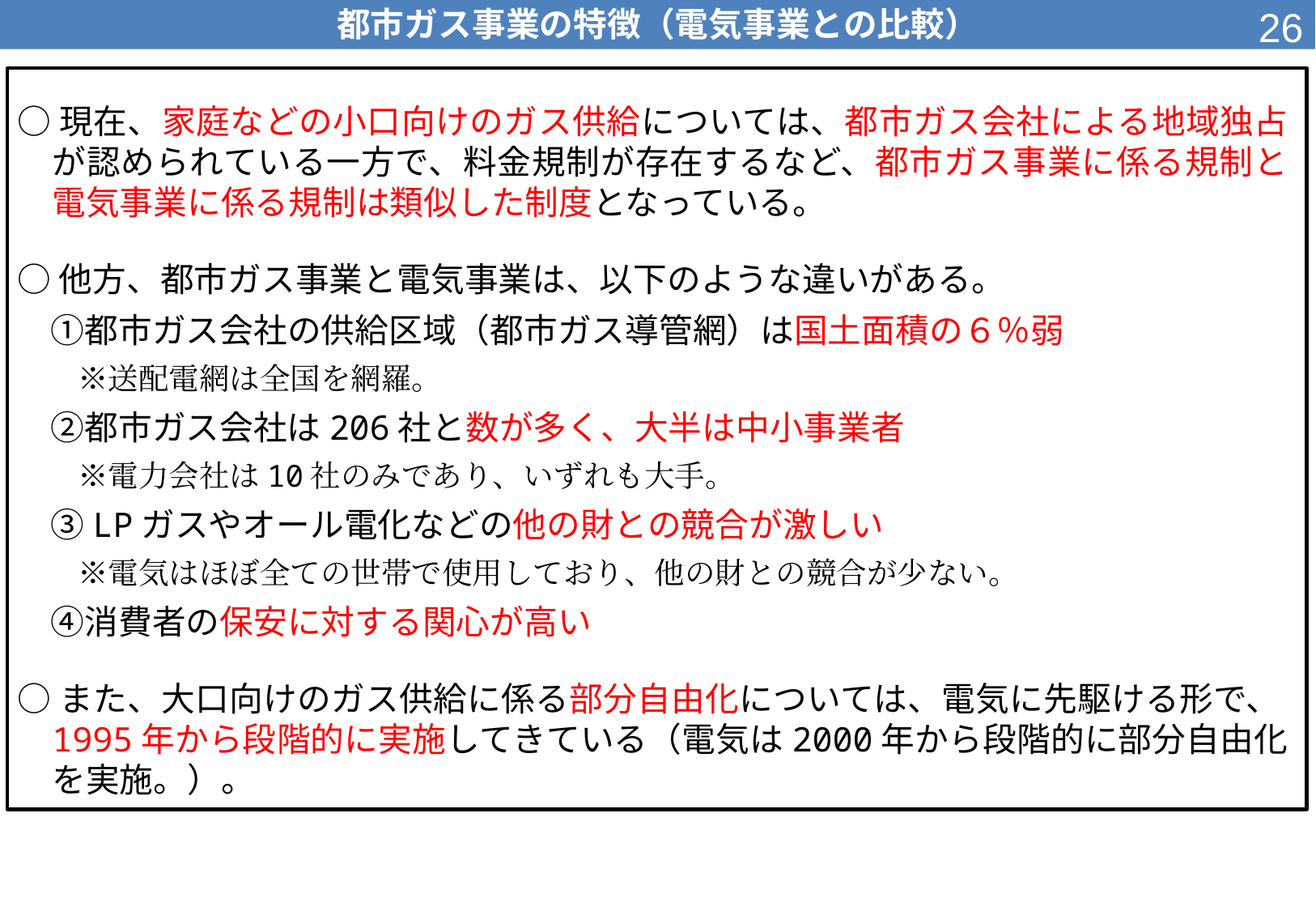

26
都市ガス事業の特徴（電気事業との比較）

○現在、家庭などの小口向けのガス供給については、都市ガス会社による地域独占が認められている一方で、料金規制が存在するなど、都市ガス事業に係る規制と電気事業に係る規制は類似した制度となっている。

○他方、都市ガス事業と電気事業は、以下のような違いがある。
　①都市ガス会社の供給区域（都市ガス導管網）は国土面積の６％弱
　　※送配電網は全国を網羅。
　②都市ガス会社は206社と数が多く、大半は中小事業者
　　※電力会社は10社のみであり、いずれも大手。
　③LPガスやオール電化などの他の財との競合が激しい
　　※電気はほぼ全ての世帯で使用しており、他の財との競合が少ない。
　④消費者の保安に対する関心が高い

○また、大口向けのガス供給に係る部分自由化については、電気に先駆ける形で、1995年から段階的に実施してきている（電気は2000年から段階的に部分自由化を実施。）。